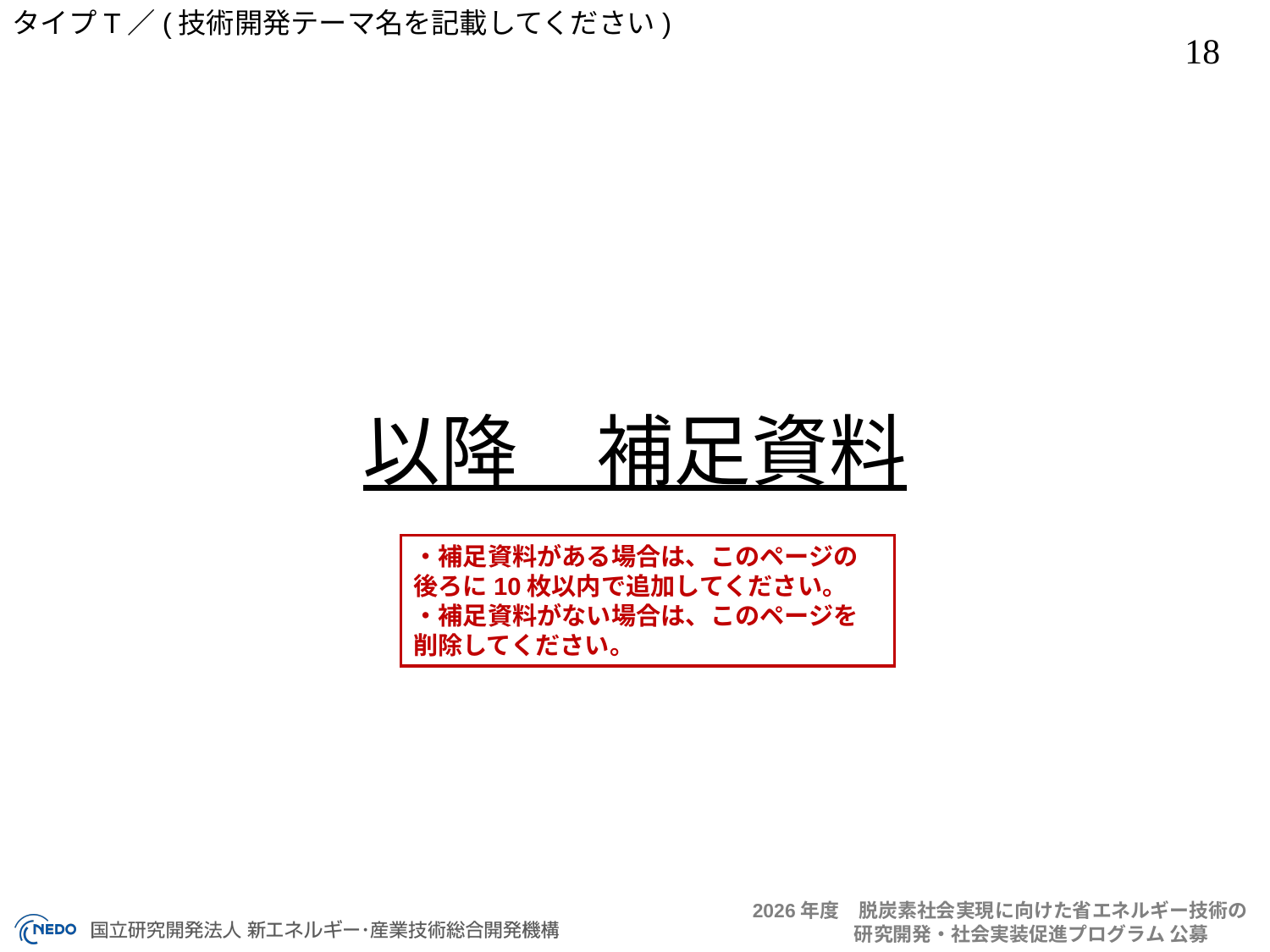

以降　補足資料
・補足資料がある場合は、このページの後ろに10枚以内で追加してください。
・補足資料がない場合は、このページを削除してください。